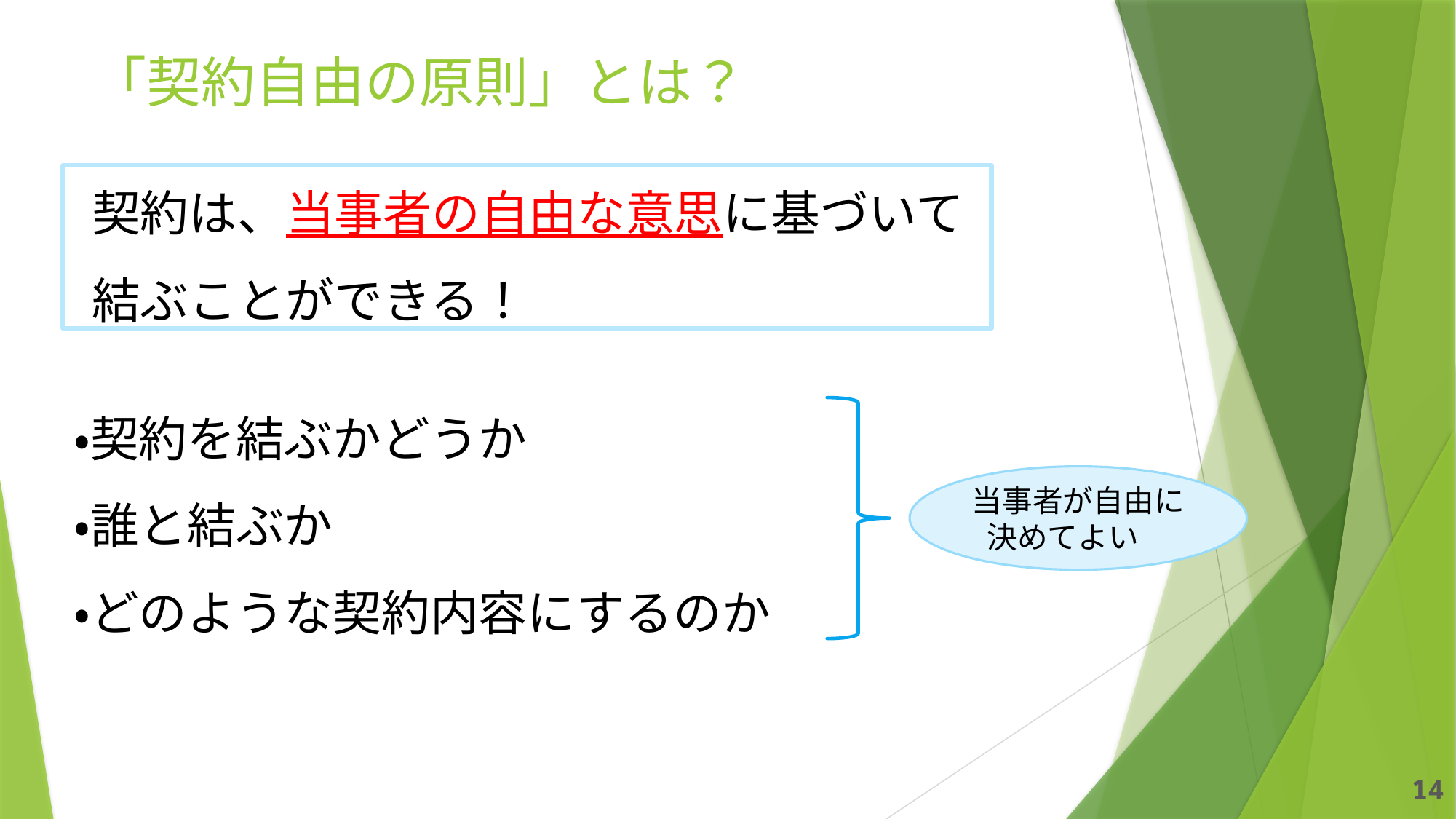

「契約自由の原則」とは？

契約は、当事者の自由な意思に基づいて
結ぶことができる！

・契約を結ぶかどうか
・誰と結ぶか
・どのような契約内容にするのか

当事者が自由に決めてよい
14